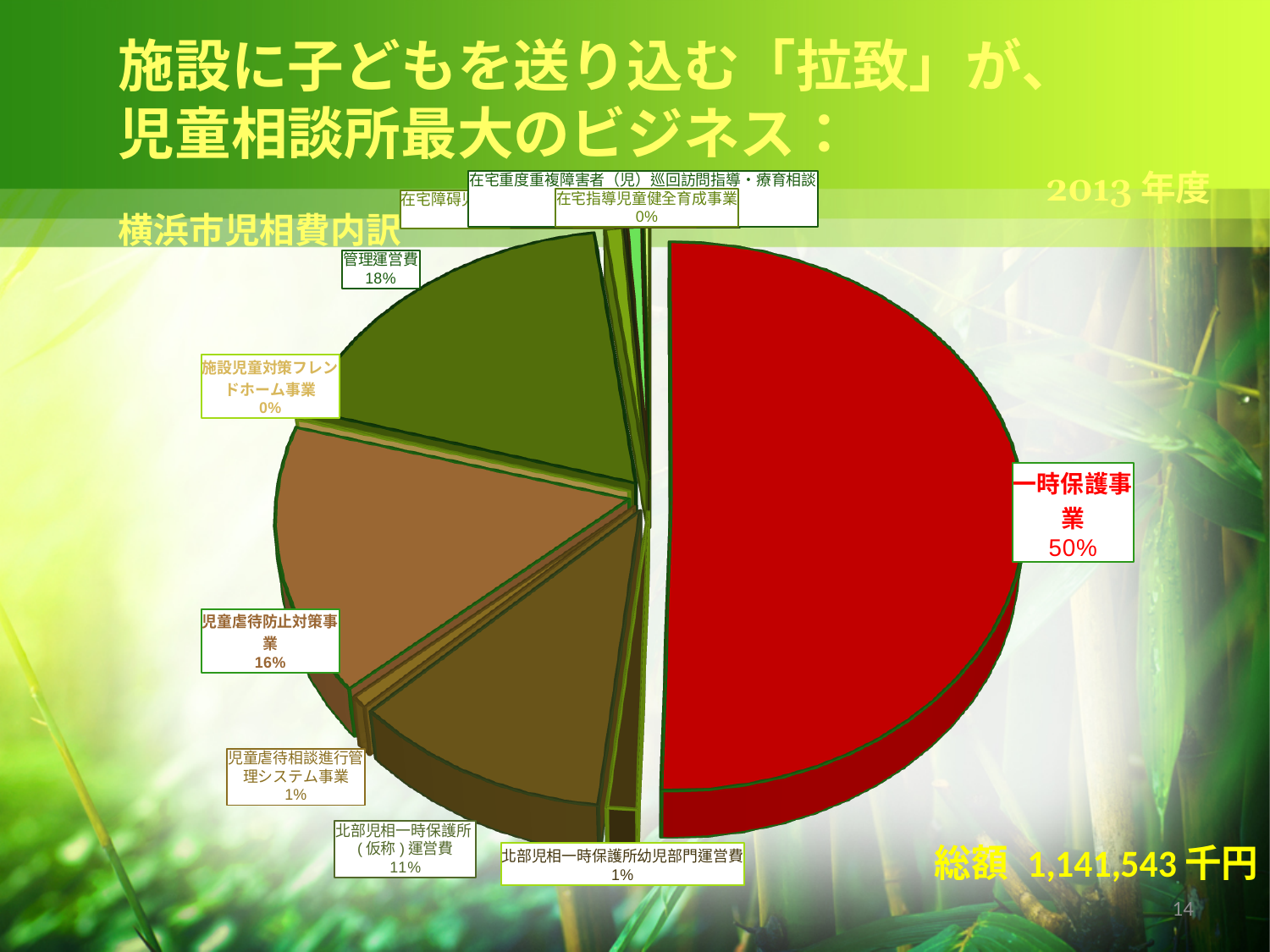

施設に子どもを送り込む「拉致」が、
児童相談所最大のビジネス：
　　　　　　　　　　　　　　　　　　　　　　　　　　2013年度横浜市児相費内訳

[unsupported chart]

14